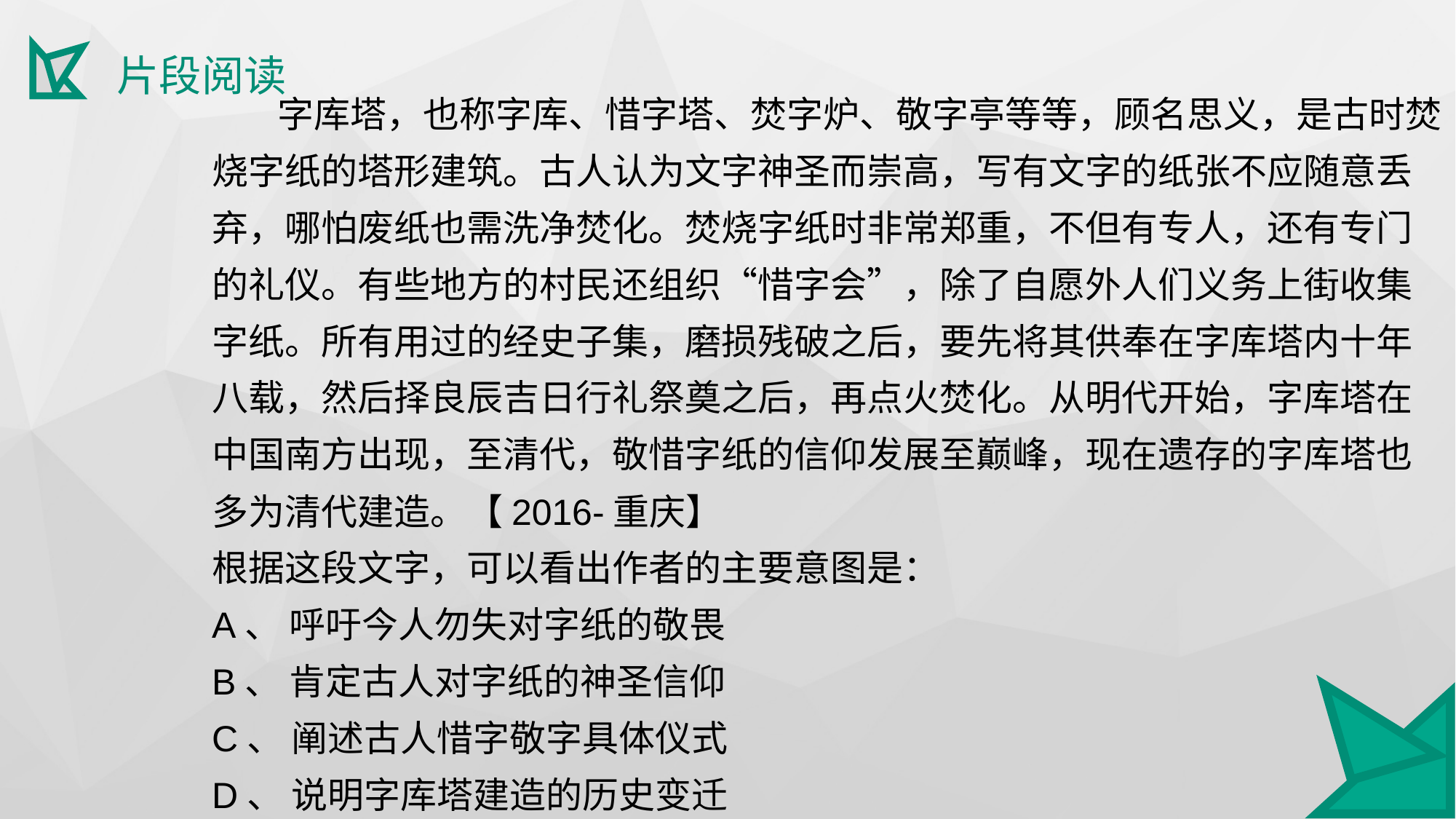

片段阅读

       字库塔，也称字库、惜字塔、焚字炉、敬字亭等等，顾名思义，是古时焚烧字纸的塔形建筑。古人认为文字神圣而崇高，写有文字的纸张不应随意丢弃，哪怕废纸也需洗净焚化。焚烧字纸时非常郑重，不但有专人，还有专门的礼仪。有些地方的村民还组织“惜字会”，除了自愿外人们义务上街收集字纸。所有用过的经史子集，磨损残破之后，要先将其供奉在字库塔内十年八载，然后择良辰吉日行礼祭奠之后，再点火焚化。从明代开始，字库塔在中国南方出现，至清代，敬惜字纸的信仰发展至巅峰，现在遗存的字库塔也多为清代建造。【2016-重庆】
根据这段文字，可以看出作者的主要意图是：
A、 呼吁今人勿失对字纸的敬畏
B、 肯定古人对字纸的神圣信仰
C、 阐述古人惜字敬字具体仪式
D、 说明字库塔建造的历史变迁
.